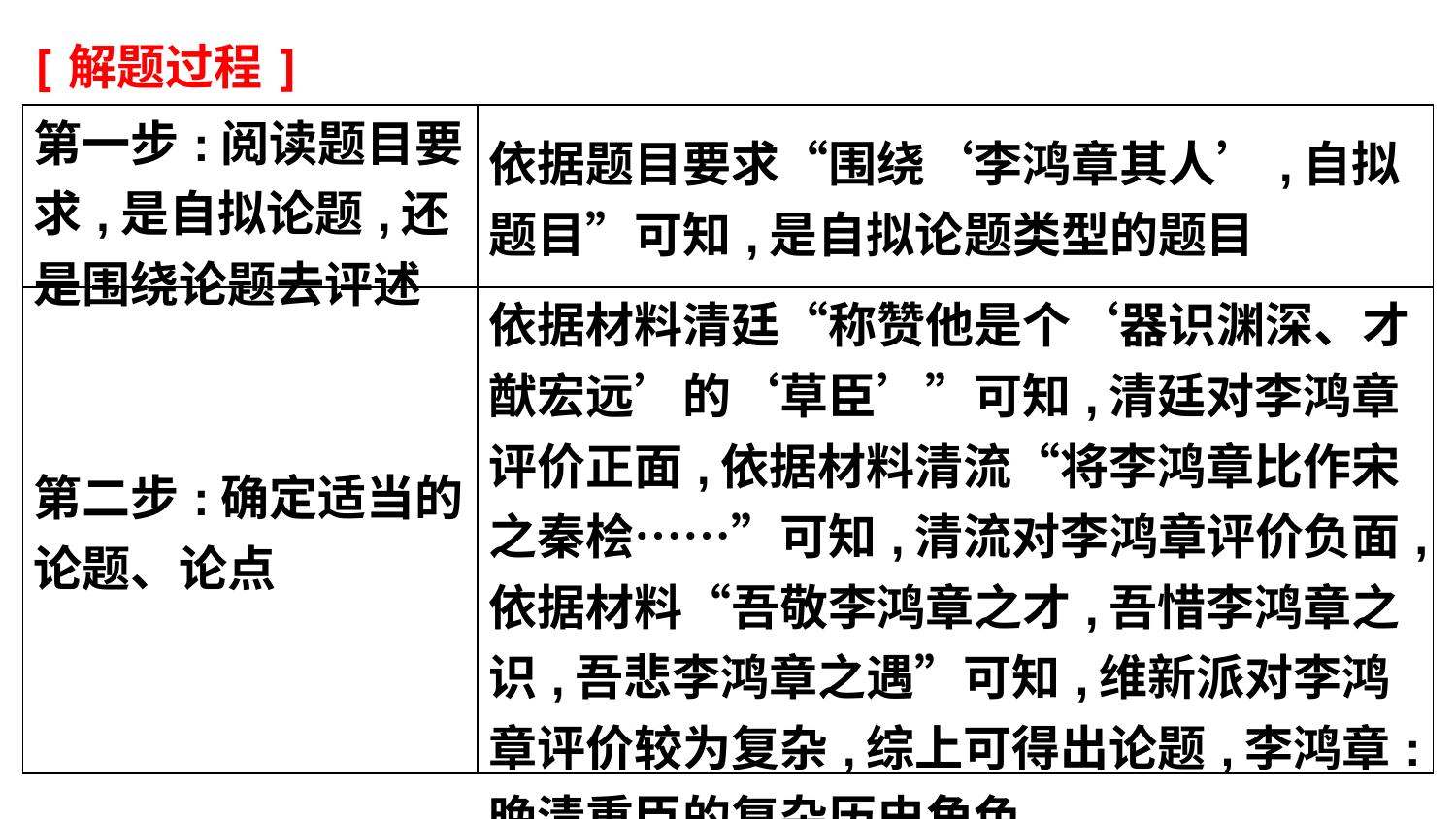

[解题过程]
| 第一步:阅读题目要求,是自拟论题,还是围绕论题去评述 | 依据题目要求“围绕‘李鸿章其人’,自拟题目”可知,是自拟论题类型的题目 |
| --- | --- |
| 第二步:确定适当的论题、论点 | 依据材料清廷“称赞他是个‘器识渊深、才猷宏远’的‘草臣’”可知,清廷对李鸿章评价正面,依据材料清流“将李鸿章比作宋之秦桧……”可知,清流对李鸿章评价负面,依据材料“吾敬李鸿章之才,吾惜李鸿章之识,吾悲李鸿章之遇”可知,维新派对李鸿章评价较为复杂,综上可得出论题,李鸿章:晚清重臣的复杂历史角色 |